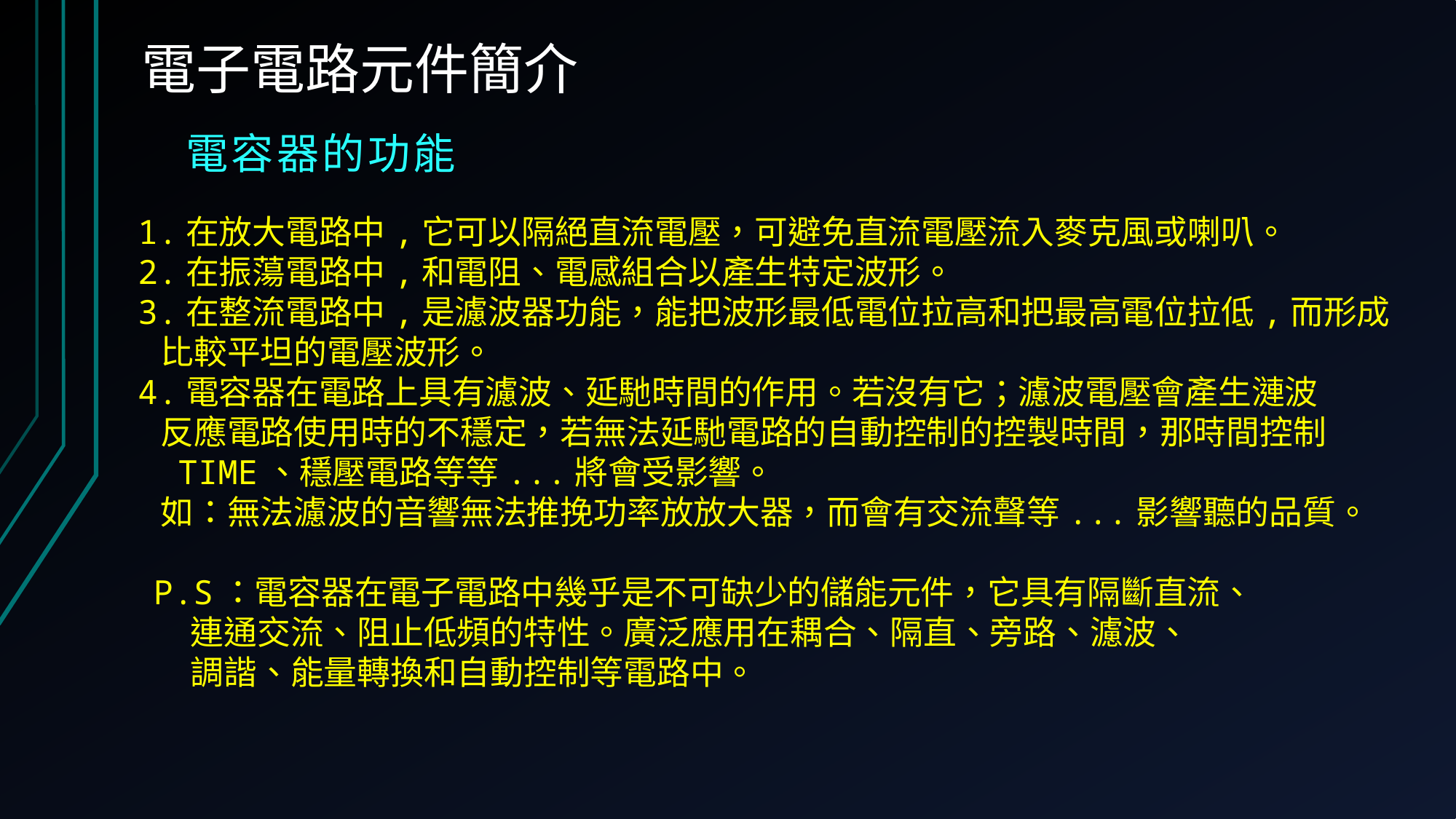

# 電子電路元件簡介
電容器的功能
1.在放大電路中,它可以隔絕直流電壓，可避免直流電壓流入麥克風或喇叭。
2.在振蕩電路中,和電阻、電感組合以產生特定波形。
3.在整流電路中,是濾波器功能，能把波形最低電位拉高和把最高電位拉低,而形成
  比較平坦的電壓波形。
4.電容器在電路上具有濾波、延馳時間的作用。若沒有它；濾波電壓會產生漣波
  反應電路使用時的不穩定，若無法延馳電路的自動控制的控製時間，那時間控制
  TIME、穩壓電路等等...將會受影響。
  如：無法濾波的音響無法推挽功率放放大器，而會有交流聲等...影響聽的品質。
 P.S：電容器在電子電路中幾乎是不可缺少的儲能元件，它具有隔斷直流、
      連通交流、阻止低頻的特性。廣泛應用在耦合、隔直、旁路、濾波、
      調諧、能量轉換和自動控制等電路中。